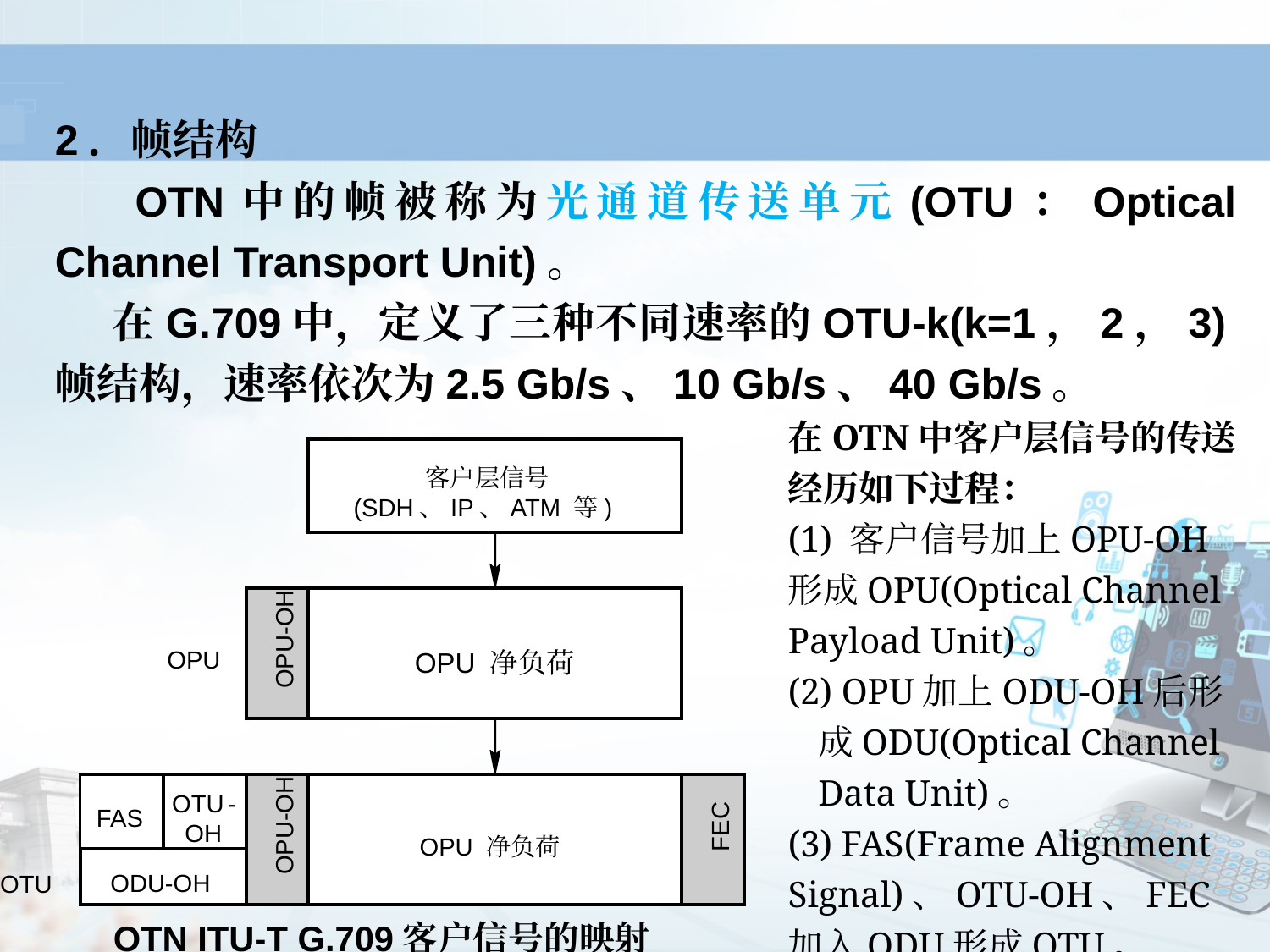

2．帧结构
    OTN中的帧被称为光通道传送单元(OTU：Optical Channel Transport Unit)。
    在G.709中，定义了三种不同速率的OTU-k(k=1，2，3)帧结构，速率依次为2.5 Gb/s、10 Gb/s、40 Gb/s。
在OTN中客户层信号的传送经历如下过程：
(1) 客户信号加上OPU-OH形成OPU(Optical Channel Payload Unit)。
 OPU加上ODU-OH后形成ODU(Optical Channel Data Unit)。
(3) FAS(Frame Alignment Signal)、OTU-OH、FEC加入ODU形成OTU。

客户层信号
(SDH、IP、ATM 等)

OPU-OH
OPU 净负荷
OPU

OTU
-
FAS
OPU-OH
OH
FEC
OPU 净负荷

ODU-OH
OTU
OTN ITU-T G.709客户信号的映射